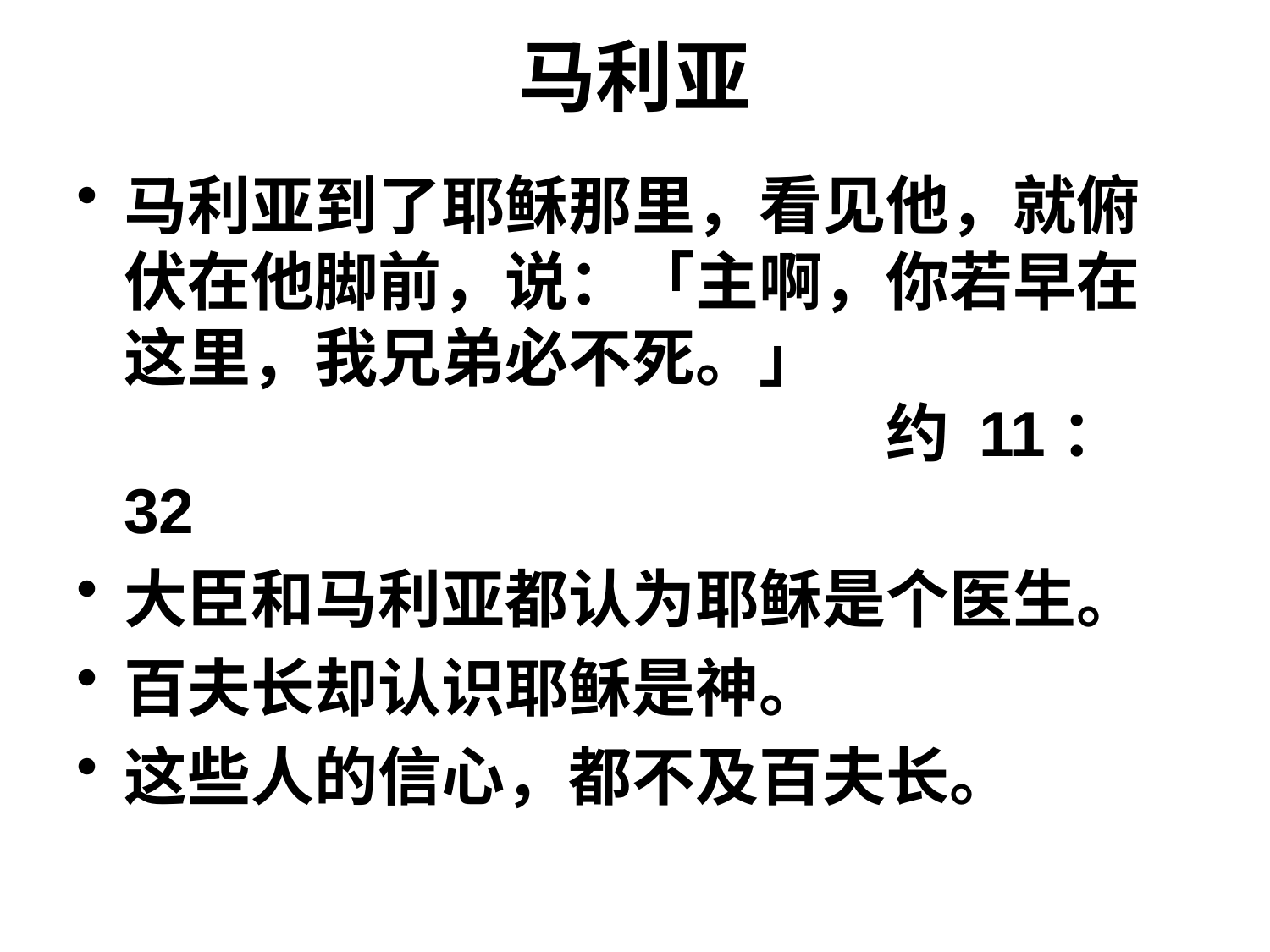

# 马利亚
马利亚到了耶稣那里，看见他，就俯伏在他脚前，说：「主啊，你若早在这里，我兄弟必不死。」									约 11：32
大臣和马利亚都认为耶稣是个医生。
百夫长却认识耶稣是神。
这些人的信心，都不及百夫长。